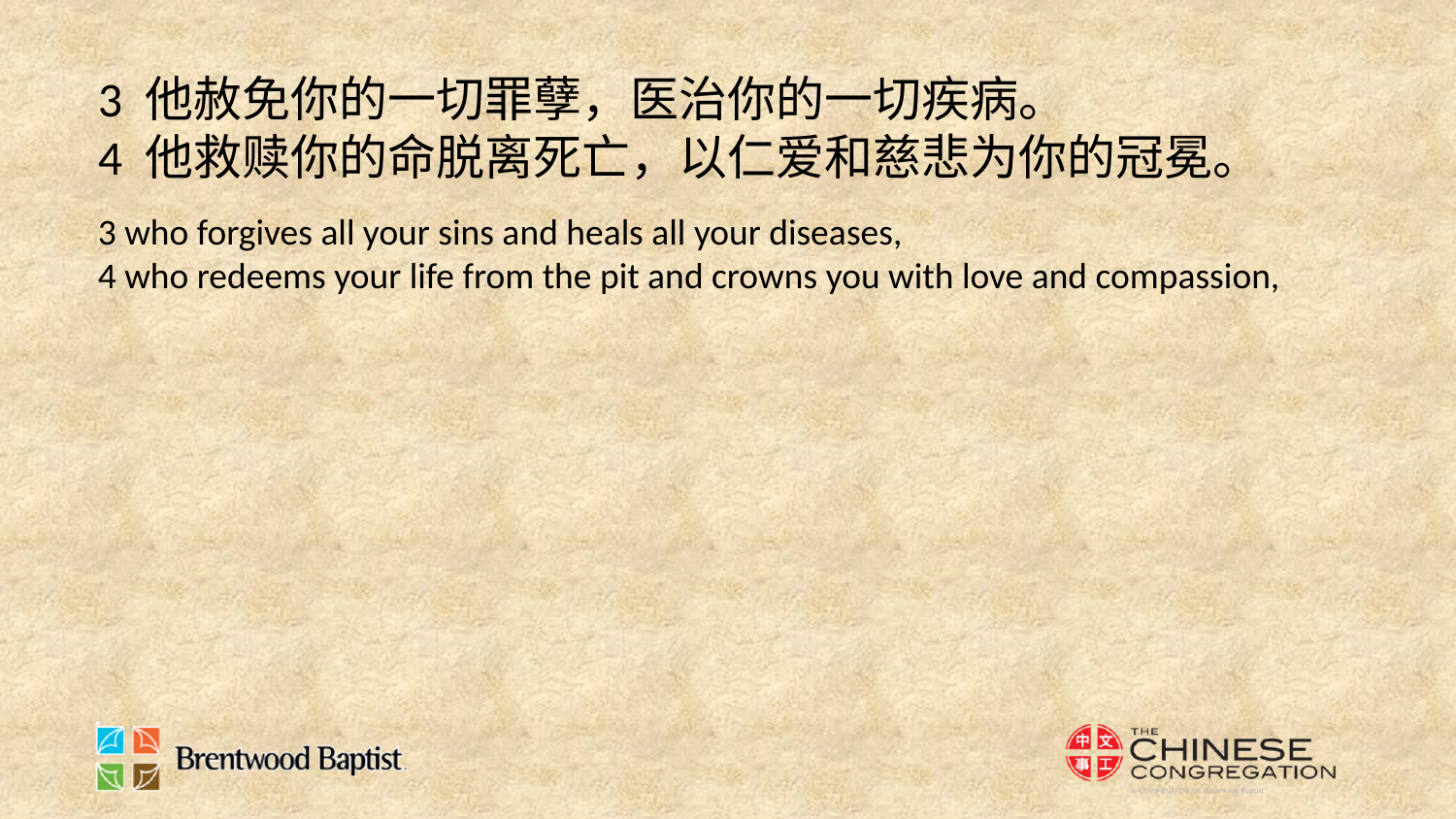

3 他赦免你的一切罪孽，医治你的一切疾病。
4 他救赎你的命脱离死亡，以仁爱和慈悲为你的冠冕。

3 who forgives all your sins and heals all your diseases,
4 who redeems your life from the pit and crowns you with love and compassion,